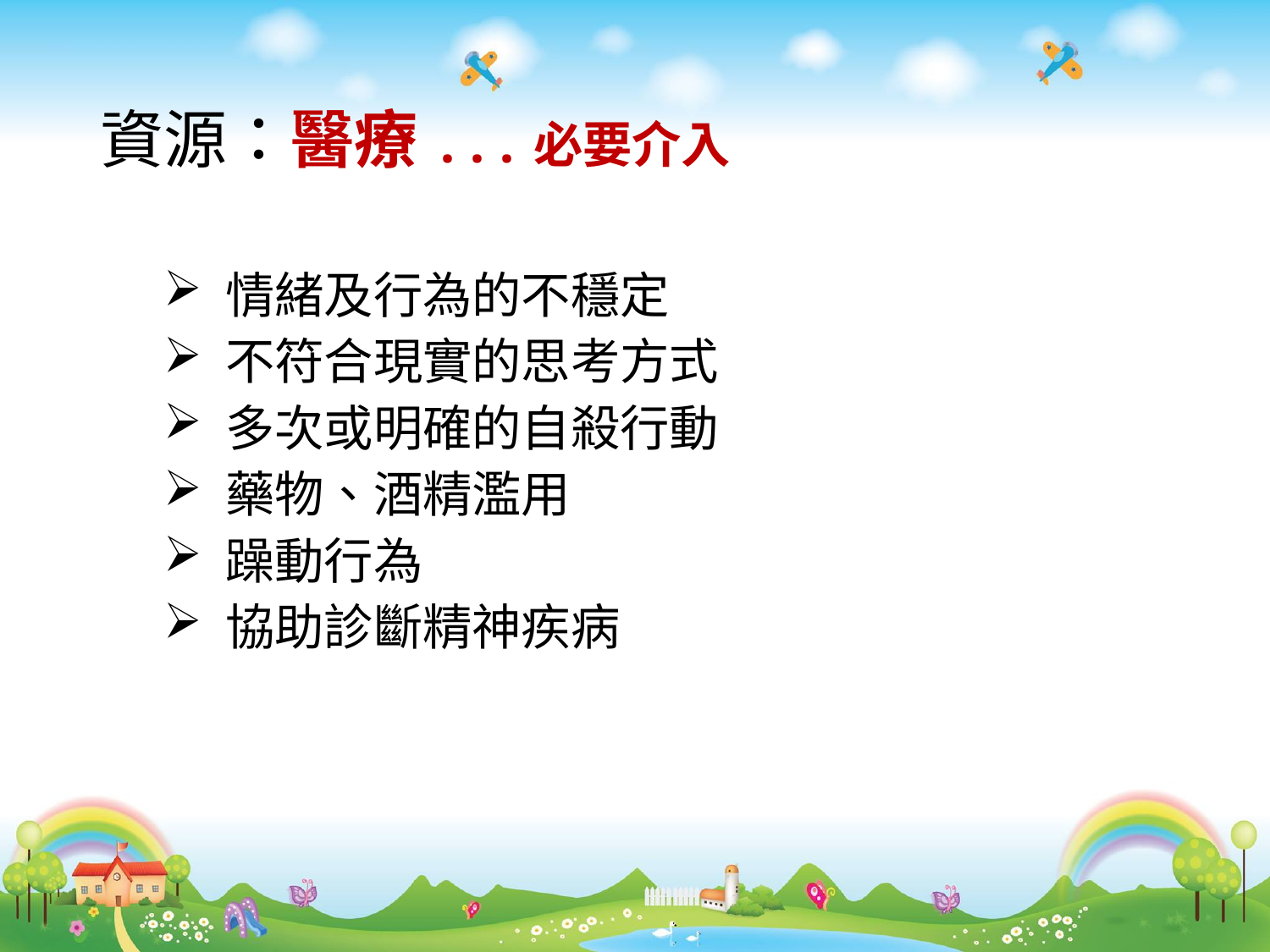

# 資源：醫療...必要介入
 情緒及行為的不穩定
 不符合現實的思考方式
 多次或明確的自殺行動
 藥物、酒精濫用
 躁動行為
 協助診斷精神疾病